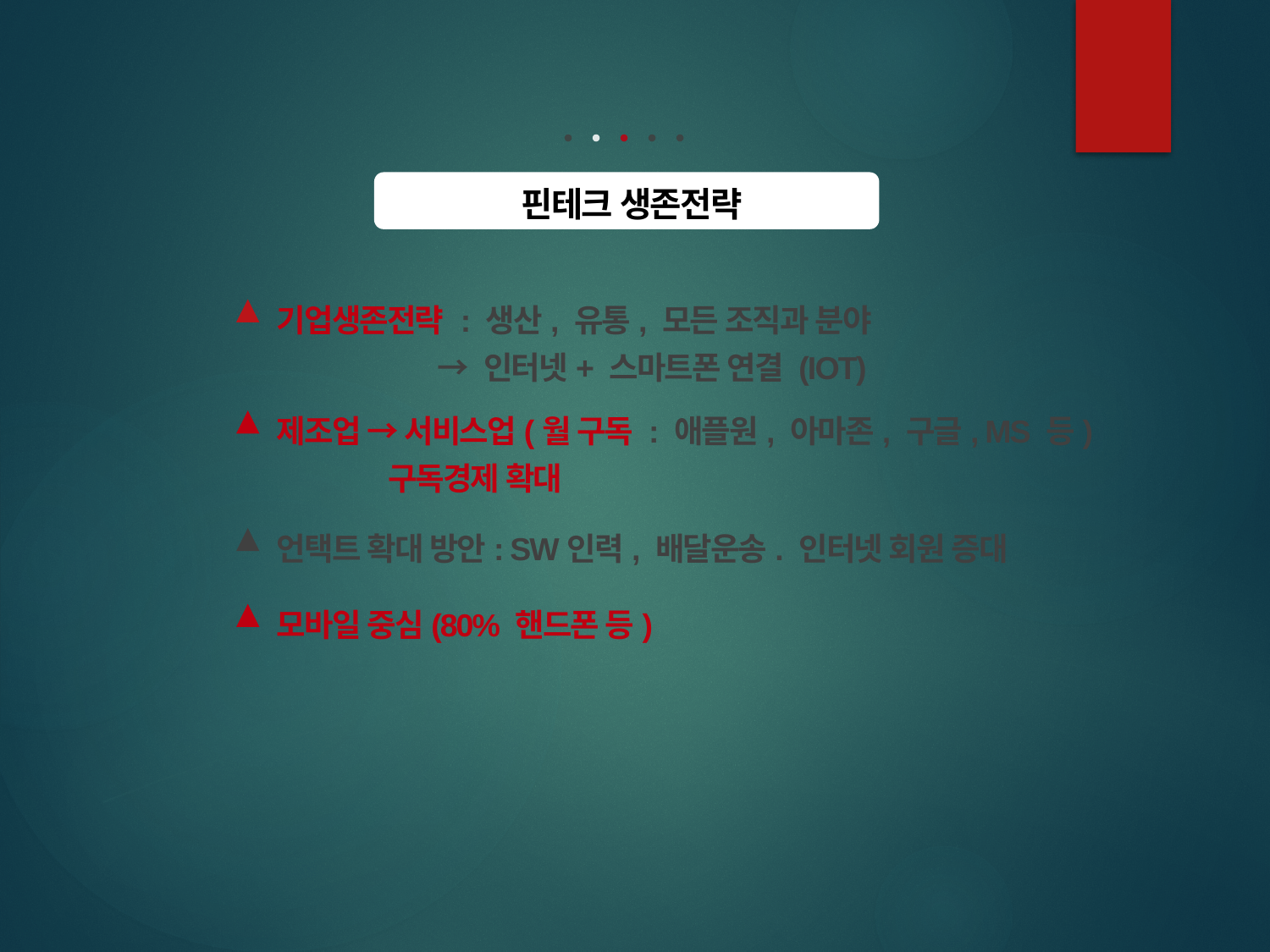

핀테크 생존전략
기업생존전략 : 생산, 유통, 모든 조직과 분야
                      → 인터넷+ 스마트폰 연결 (IOT)

제조업 → 서비스업(월 구독 : 애플원, 아마존, 구글, MS 등)
              구독경제 확대

언택트 확대 방안: SW인력, 배달운송. 인터넷 회원 증대

모바일 중심(80% 핸드폰 등)